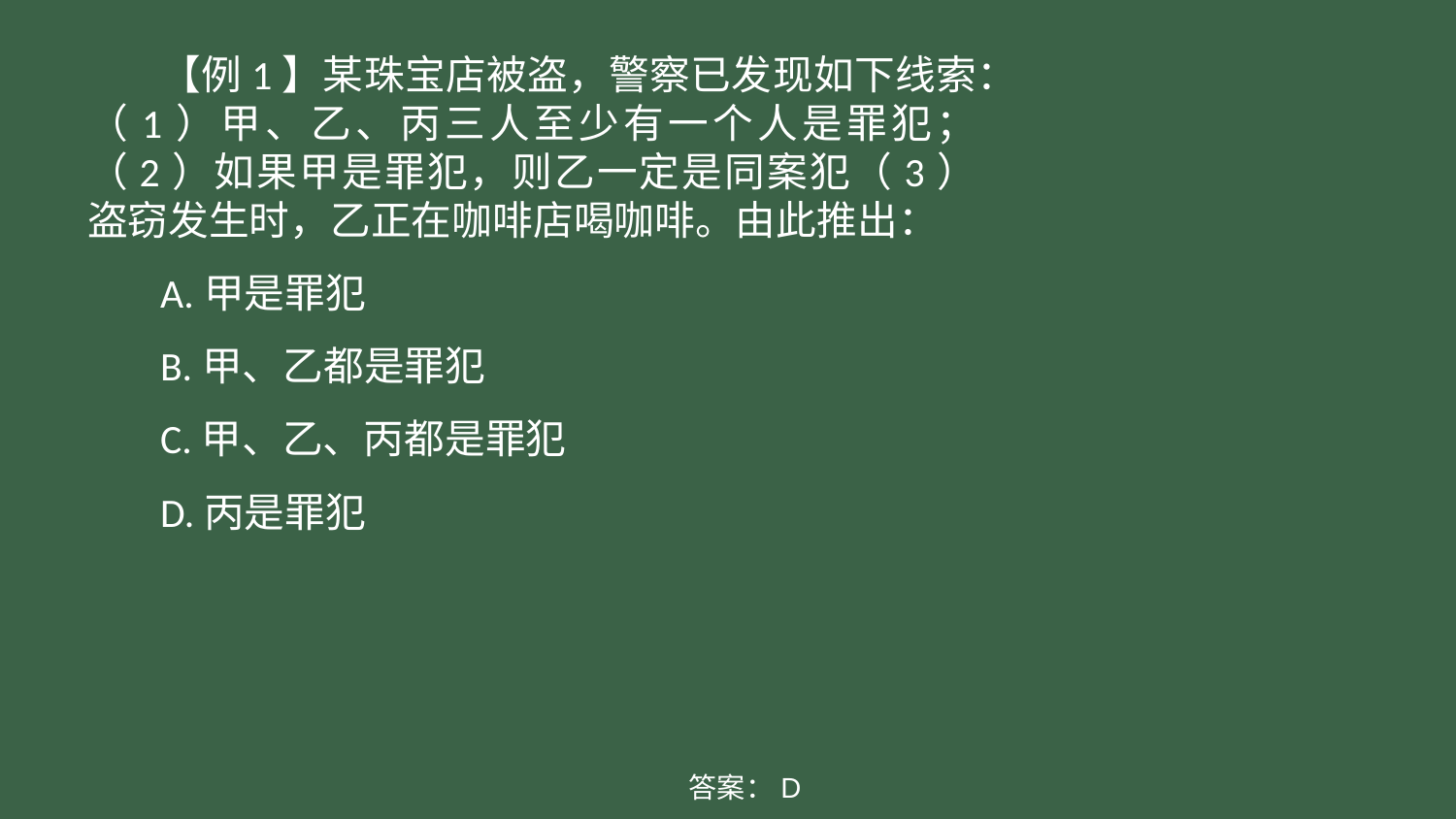

【例1】某珠宝店被盗，警察已发现如下线索：（1）甲、乙、丙三人至少有一个人是罪犯；（2）如果甲是罪犯，则乙一定是同案犯（3）盗窃发生时，乙正在咖啡店喝咖啡。由此推出：
A.甲是罪犯
B.甲、乙都是罪犯
C.甲、乙、丙都是罪犯
D.丙是罪犯

答案：D